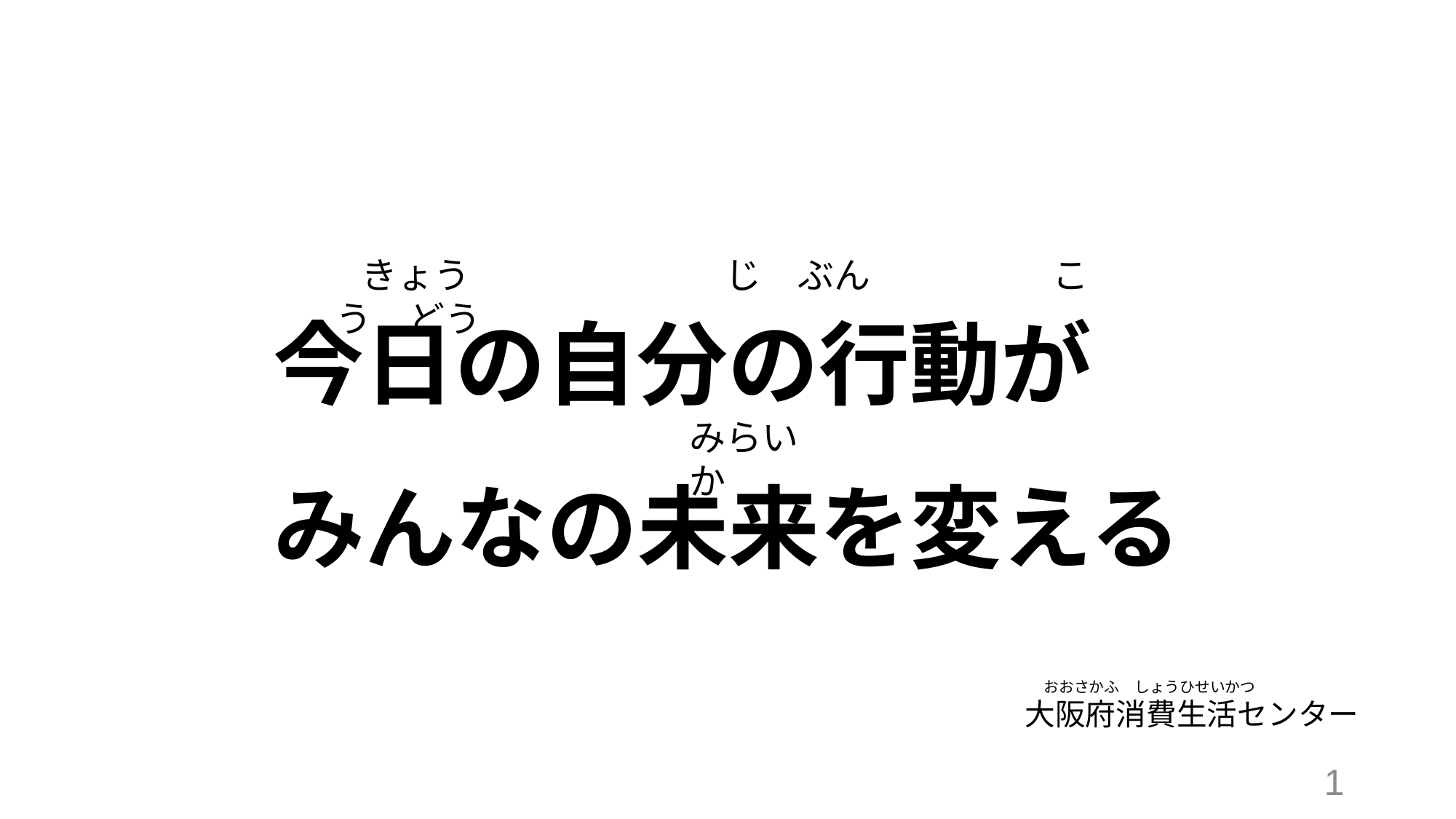

今日の自分の行動が
みんなの未来を変える
  きょう　　　　　　　じ　ぶん　　　　　こう　どう
　みらい　　　　　　か
おおさかふ　しょうひせいかつ
大阪府消費生活センター
1